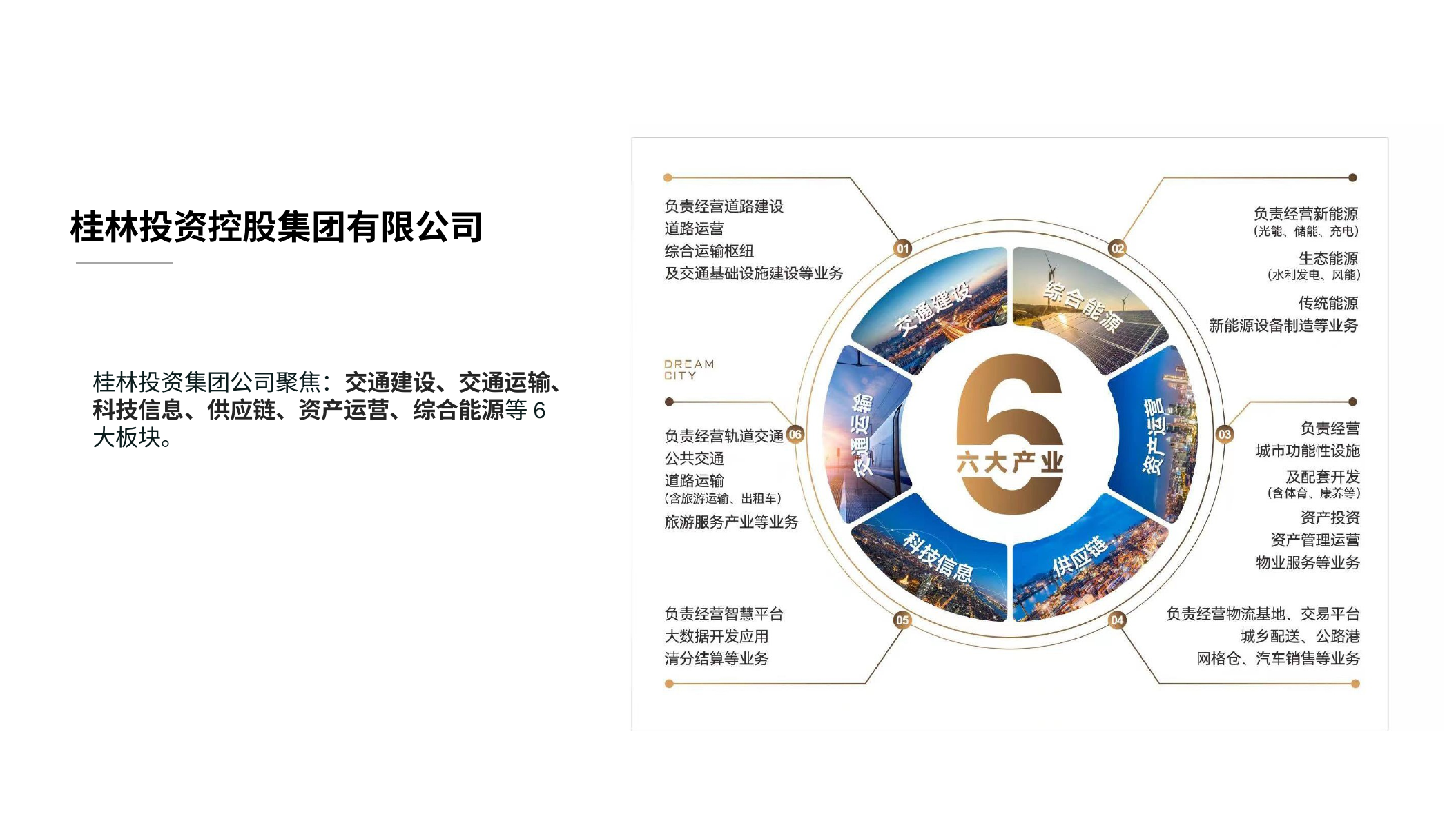

# 桂林投资控股集团有限公司

桂林投资集团公司聚焦：交通建设、交通运输、科技信息、供应链、资产运营、综合能源等6大板块。